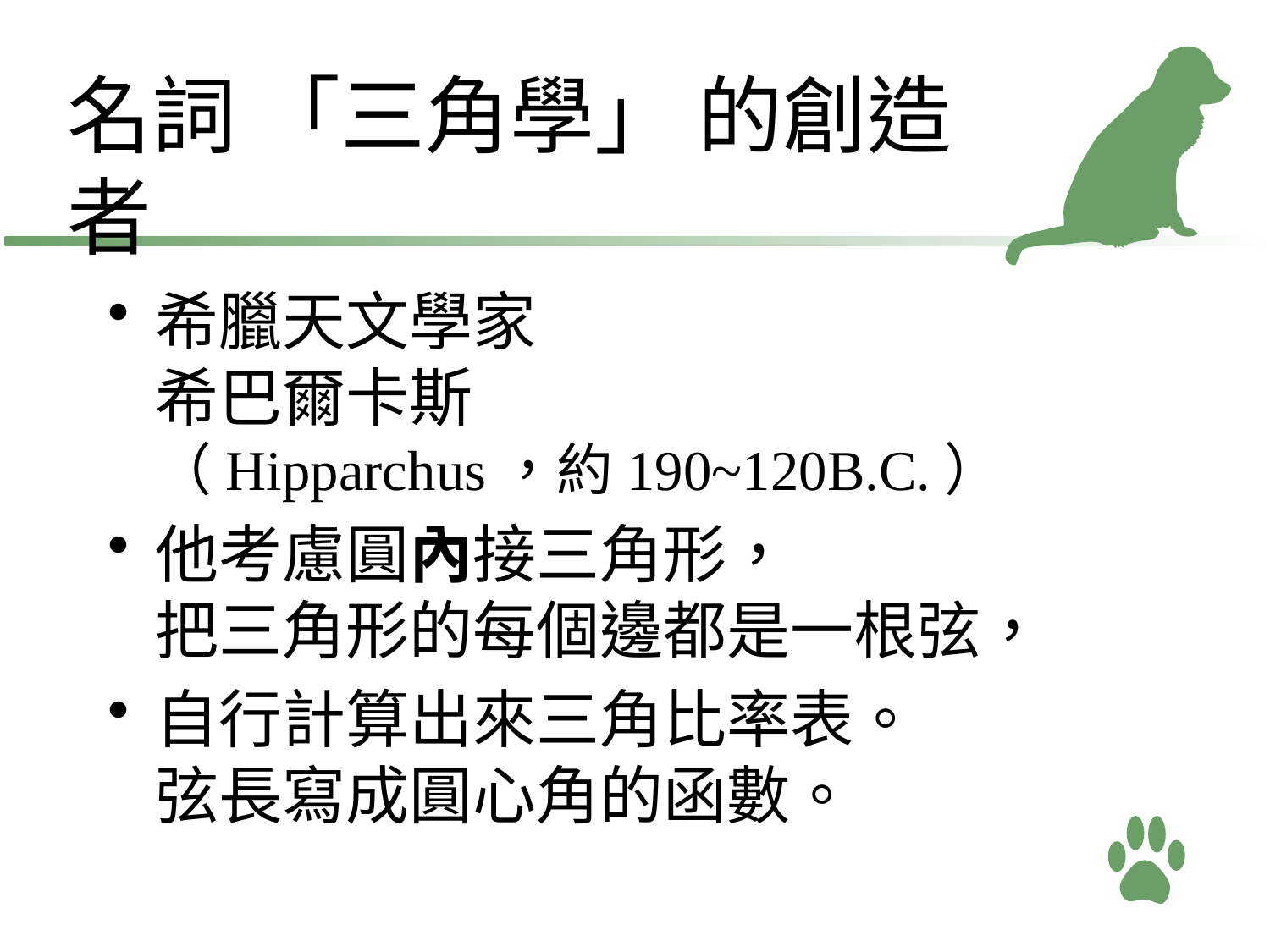

# 名詞 「三角學」 的創造者
希臘天文學家
希巴爾卡斯
（Hipparchus，約190~120B.C.）
他考慮圓內接三角形，
把三角形的每個邊都是一根弦，
自行計算出來三角比率表。
弦長寫成圓心角的函數。